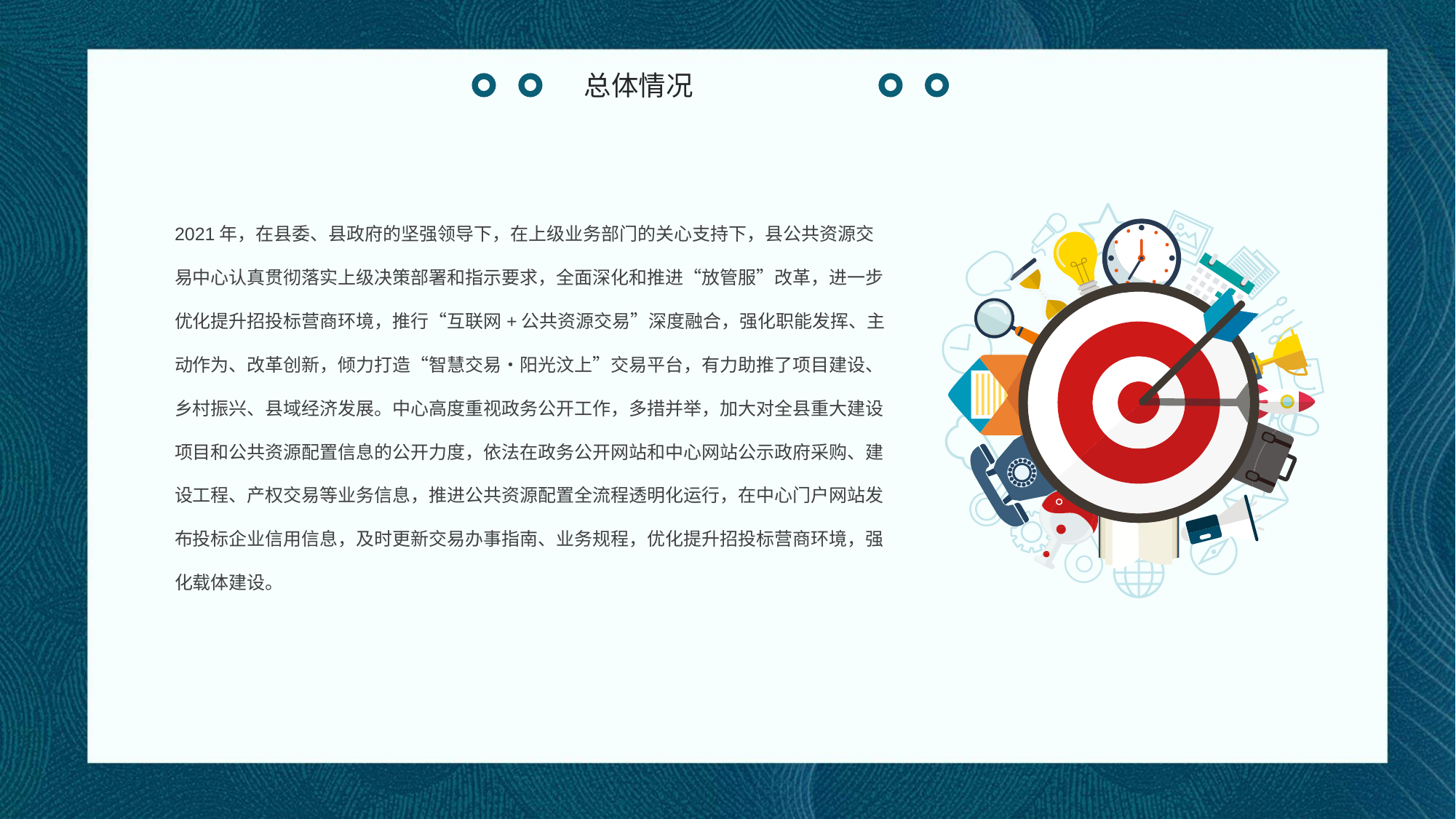

总体情况

2021年，在县委、县政府的坚强领导下，在上级业务部门的关心支持下，县公共资源交易中心认真贯彻落实上级决策部署和指示要求，全面深化和推进“放管服”改革，进一步优化提升招投标营商环境，推行“互联网+公共资源交易”深度融合，强化职能发挥、主动作为、改革创新，倾力打造“智慧交易•阳光汶上”交易平台，有力助推了项目建设、乡村振兴、县域经济发展。中心高度重视政务公开工作，多措并举，加大对全县重大建设项目和公共资源配置信息的公开力度，依法在政务公开网站和中心网站公示政府采购、建设工程、产权交易等业务信息，推进公共资源配置全流程透明化运行，在中心门户网站发布投标企业信用信息，及时更新交易办事指南、业务规程，优化提升招投标营商环境，强化载体建设。